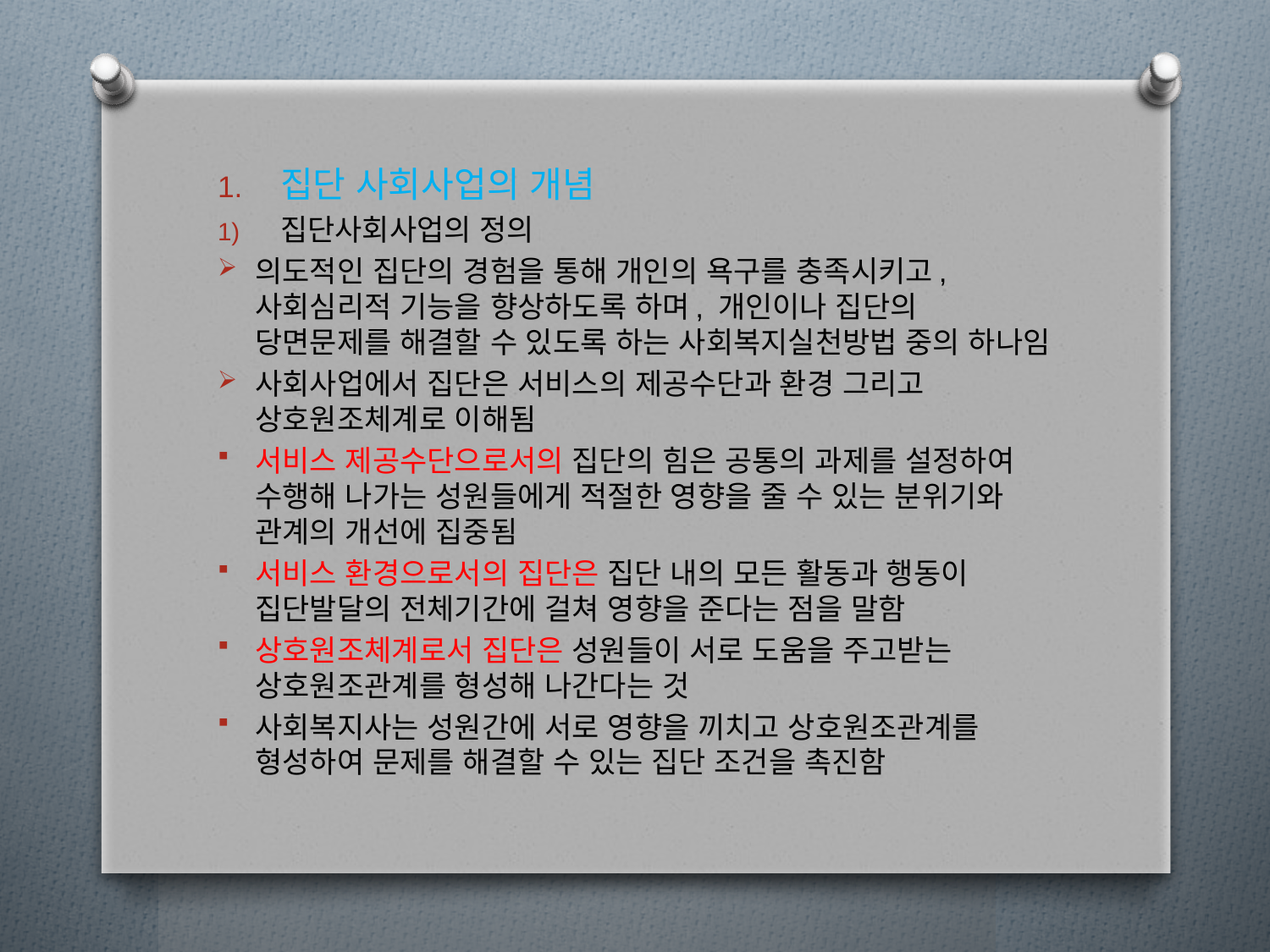

집단 사회사업의 개념
집단사회사업의 정의
의도적인 집단의 경험을 통해 개인의 욕구를 충족시키고, 사회심리적 기능을 향상하도록 하며, 개인이나 집단의 당면문제를 해결할 수 있도록 하는 사회복지실천방법 중의 하나임
사회사업에서 집단은 서비스의 제공수단과 환경 그리고 상호원조체계로 이해됨
서비스 제공수단으로서의 집단의 힘은 공통의 과제를 설정하여 수행해 나가는 성원들에게 적절한 영향을 줄 수 있는 분위기와 관계의 개선에 집중됨
서비스 환경으로서의 집단은 집단 내의 모든 활동과 행동이 집단발달의 전체기간에 걸쳐 영향을 준다는 점을 말함
상호원조체계로서 집단은 성원들이 서로 도움을 주고받는 상호원조관계를 형성해 나간다는 것
사회복지사는 성원간에 서로 영향을 끼치고 상호원조관계를 형성하여 문제를 해결할 수 있는 집단 조건을 촉진함